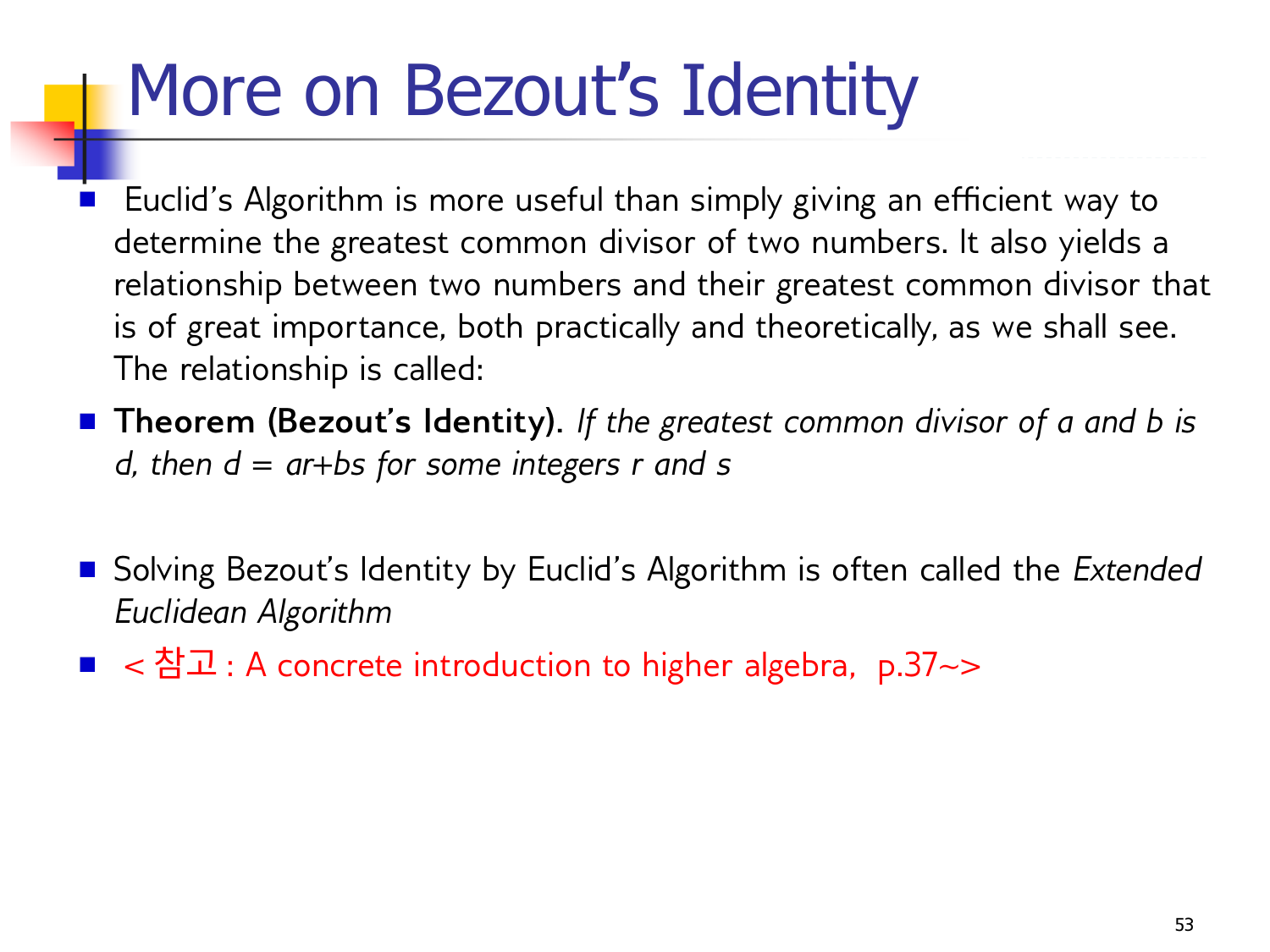

More on Bezout’s Identity
 Euclid’s Algorithm is more useful than simply giving an efficient way to determine the greatest common divisor of two numbers. It also yields a relationship between two numbers and their greatest common divisor that is of great importance, both practically and theoretically, as we shall see. The relationship is called:
Theorem (Bezout’s Identity). If the greatest common divisor of a and b is d, then d = ar+bs for some integers r and s

Solving Bezout’s Identity by Euclid’s Algorithm is often called the Extended Euclidean Algorithm
 <참고: A concrete introduction to higher algebra,  p.37~>
53